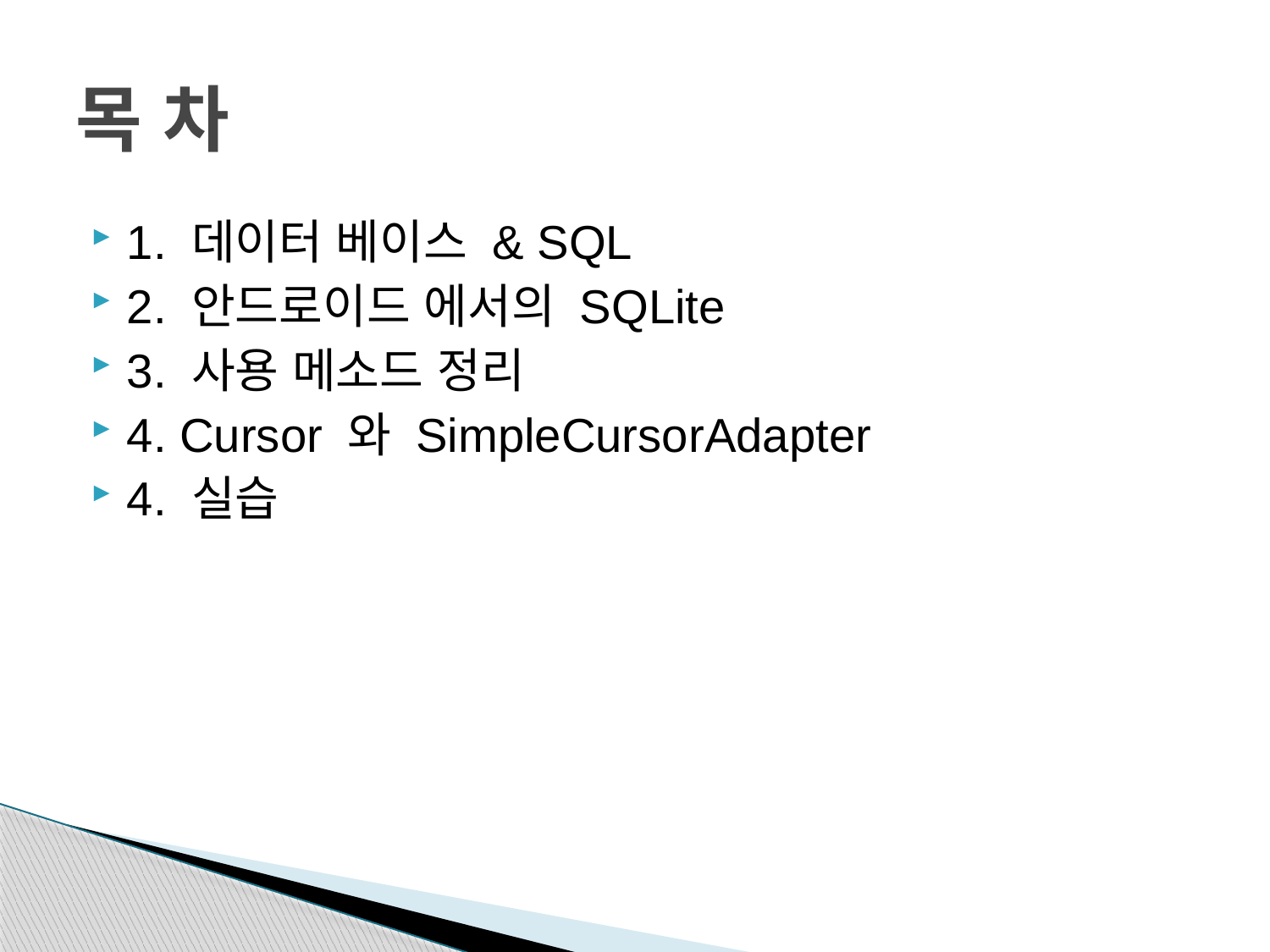

# 목 차
1. 데이터 베이스 & SQL
2. 안드로이드 에서의 SQLite
3. 사용 메소드 정리
4. Cursor 와 SimpleCursorAdapter
4. 실습